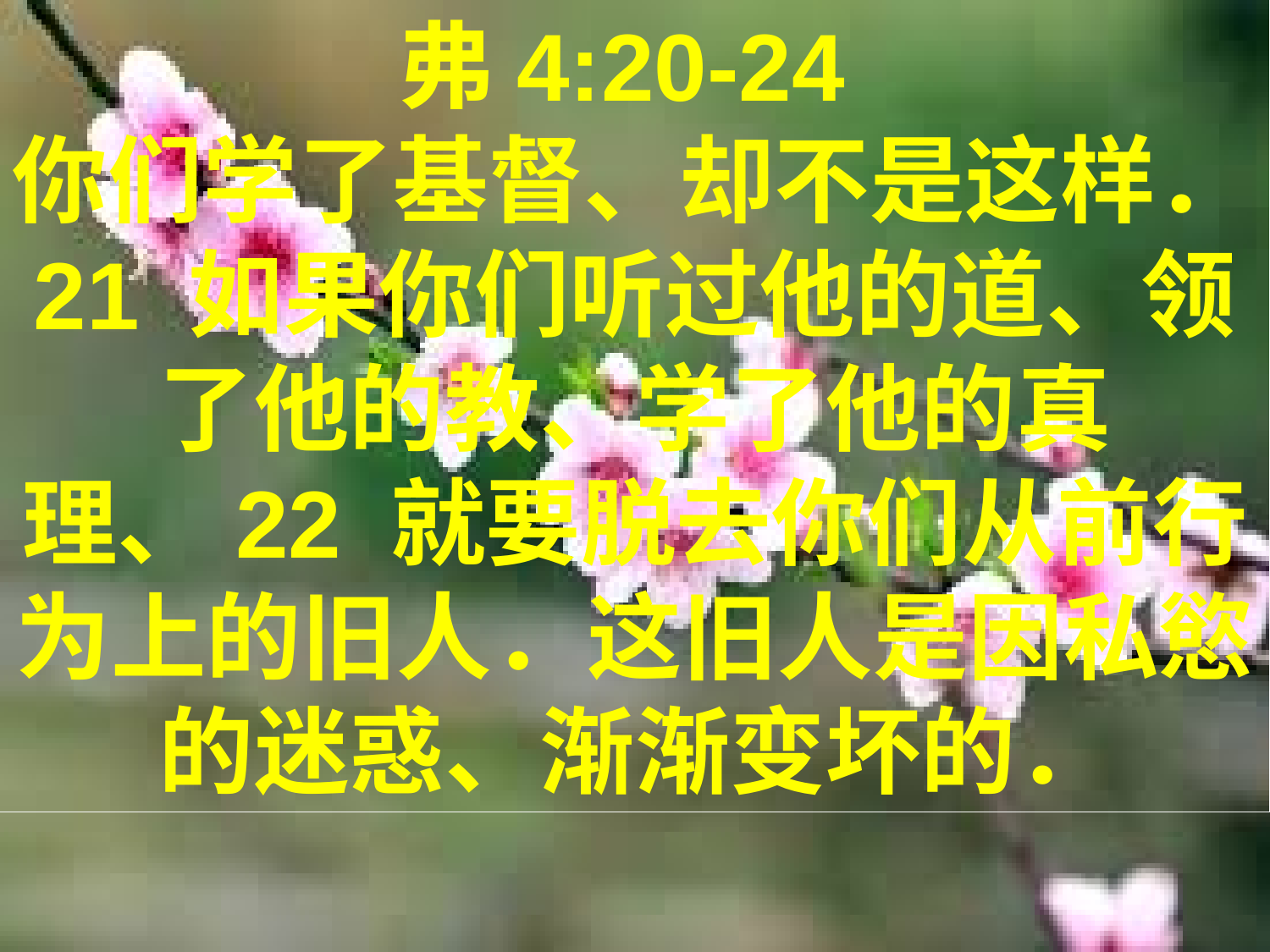

弗4:20-24
你们学了基督、却不是这样．21 如果你们听过他的道、领了他的教、学了他的真理、22 就要脱去你们从前行为上的旧人．这旧人是因私慾的迷惑、渐渐变坏的．